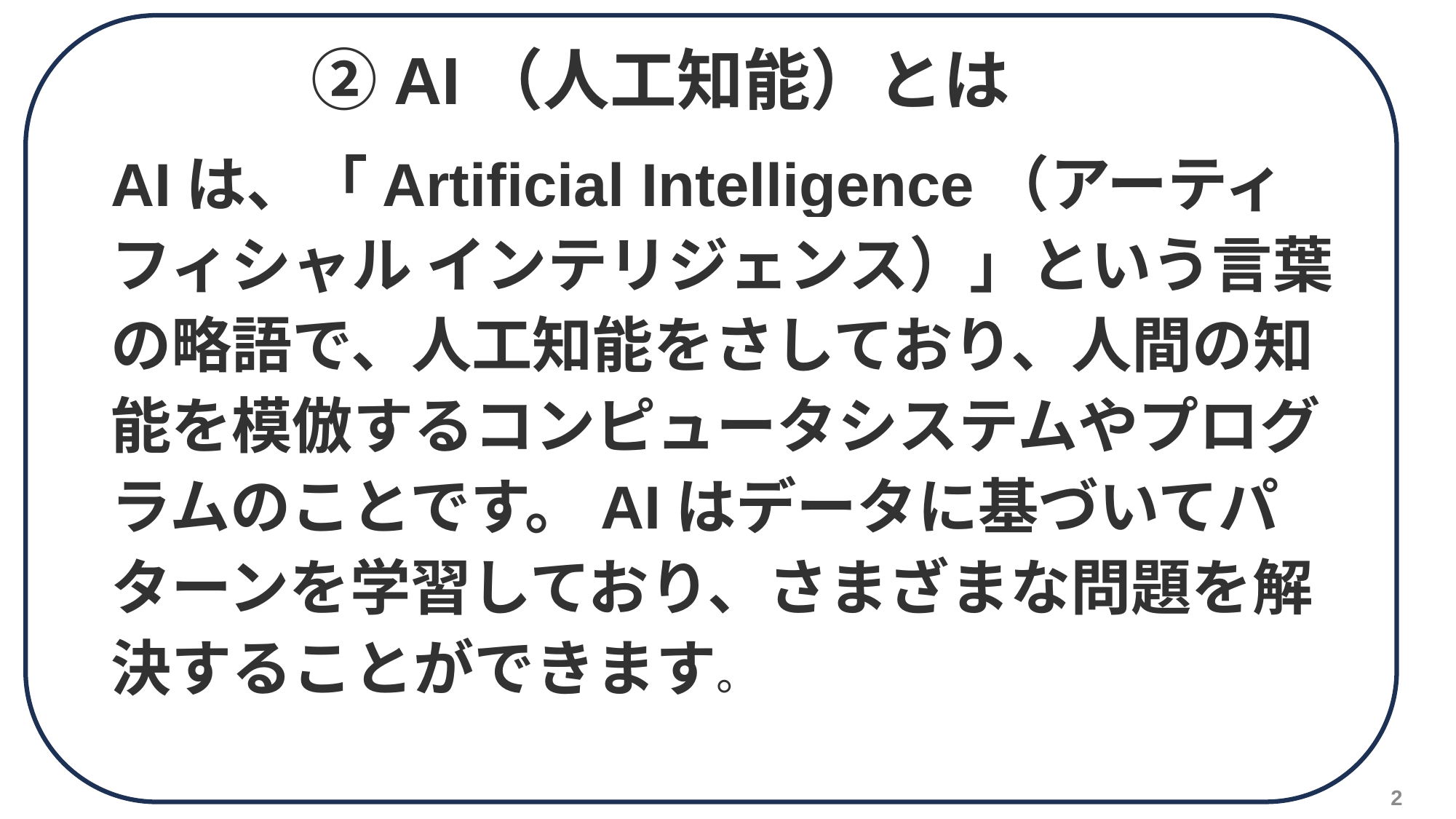

# ②AI（人工知能）とは
AIは、「Artificial Intelligence（アーティ
フィシャル インテリジェンス）」という言葉
の略語で、人工知能をさしており、人間の知
能を模倣するコンピュータシステムやプログ
ラムのことです。AIはデータに基づいてパ
ターンを学習しており、さまざまな問題を解
決することができます。

2